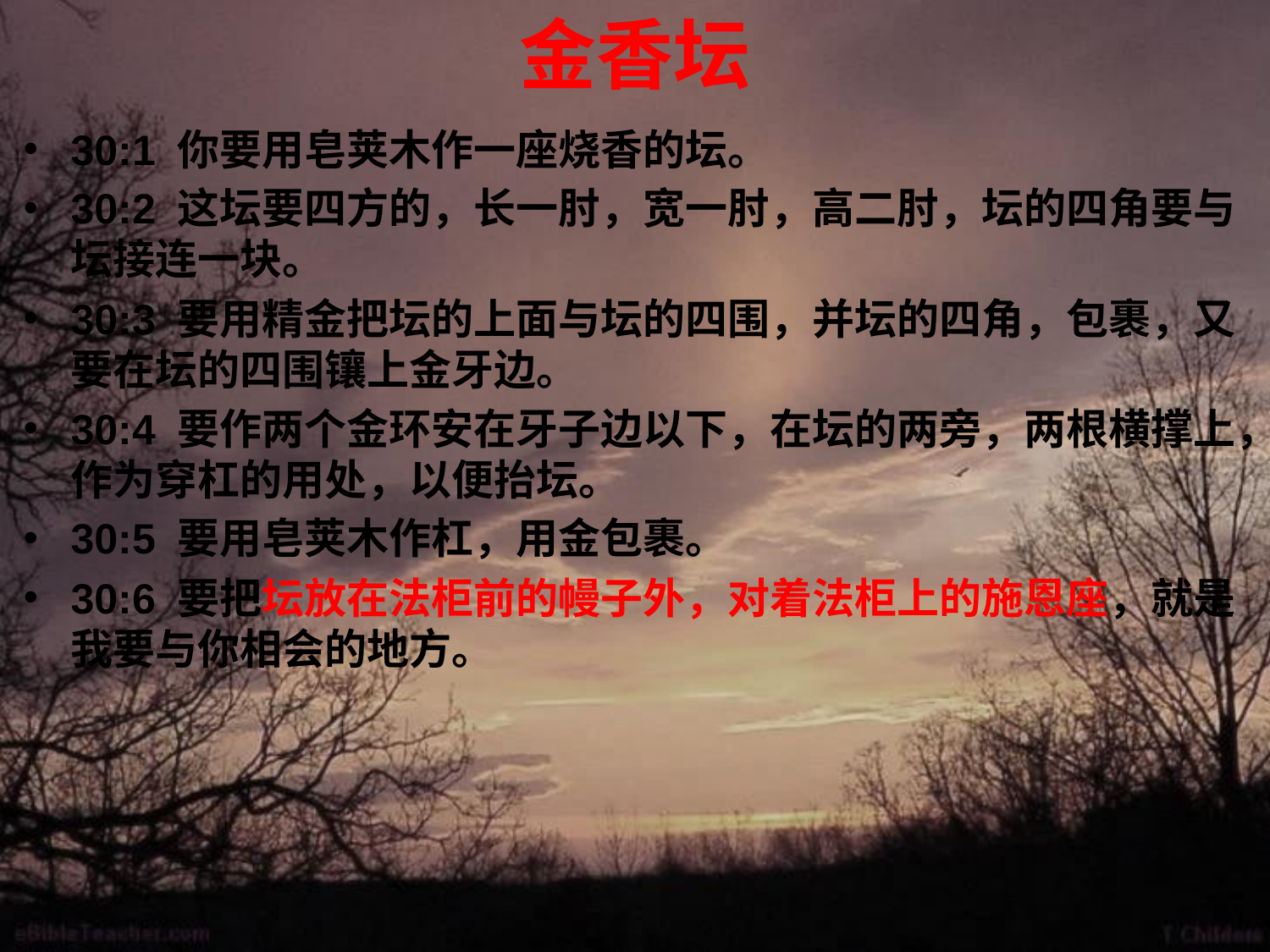

# 金香坛
30:1 你要用皂荚木作一座烧香的坛。
30:2 这坛要四方的，长一肘，宽一肘，高二肘，坛的四角要与坛接连一块。
30:3 要用精金把坛的上面与坛的四围，并坛的四角，包裹，又要在坛的四围镶上金牙边。
30:4 要作两个金环安在牙子边以下，在坛的两旁，两根横撑上，作为穿杠的用处，以便抬坛。
30:5 要用皂荚木作杠，用金包裹。
30:6 要把坛放在法柜前的幔子外，对着法柜上的施恩座，就是我要与你相会的地方。